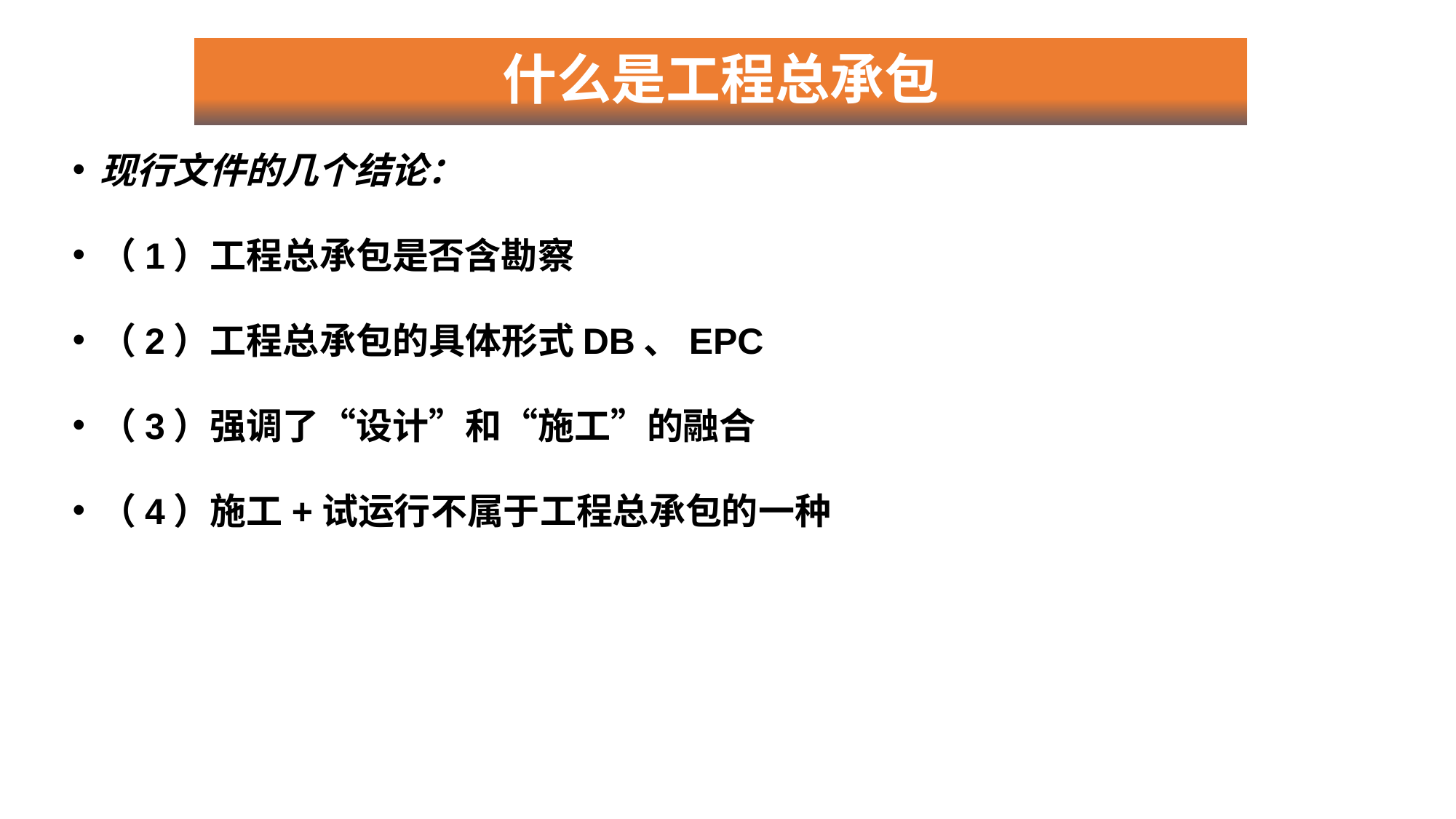

# 什么是工程总承包
现行文件的几个结论：
（1）工程总承包是否含勘察
（2）工程总承包的具体形式DB、EPC
（3）强调了“设计”和“施工”的融合
（4）施工+试运行不属于工程总承包的一种